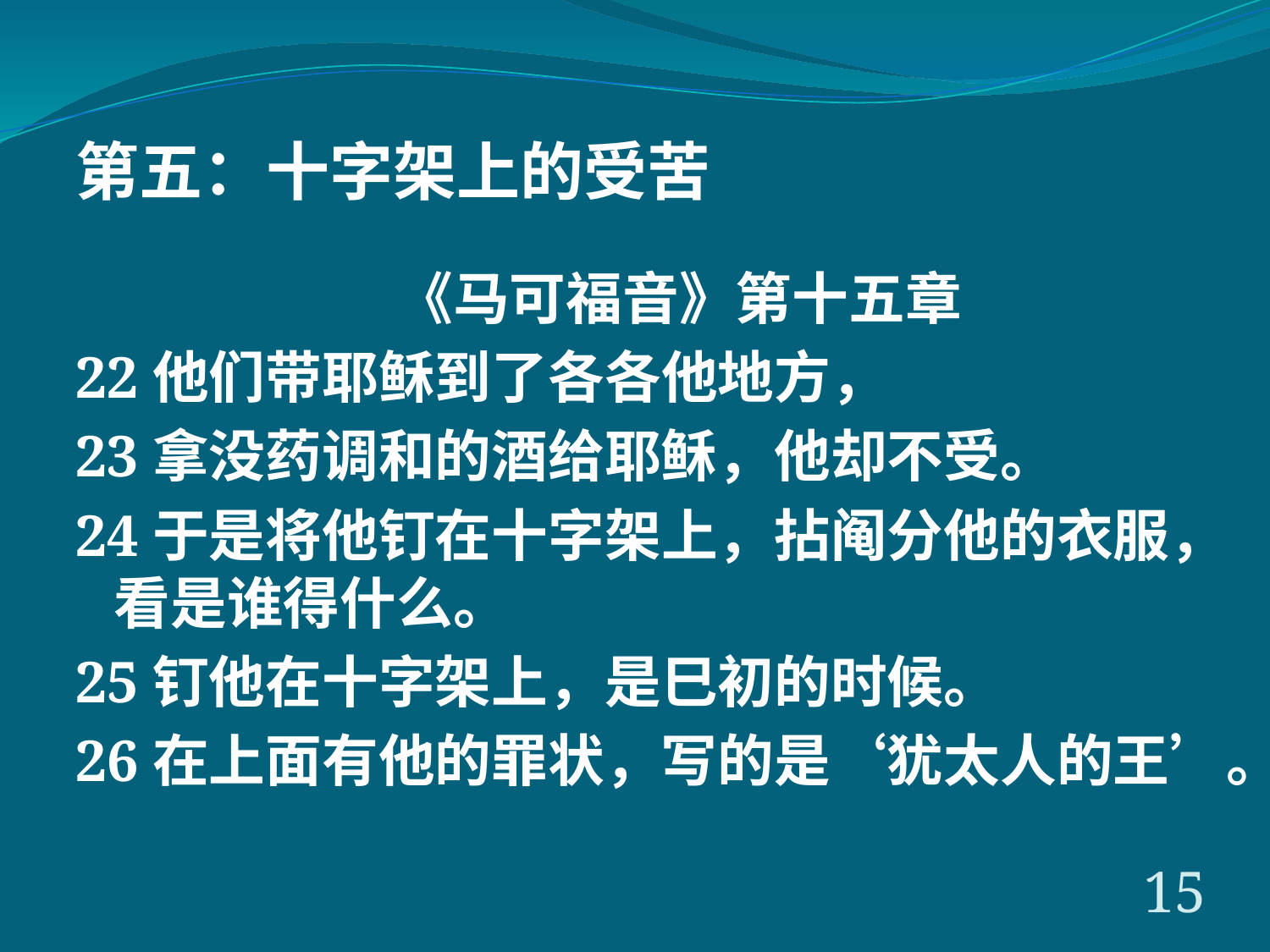

第五：十字架上的受苦

	《马可福音》第十五章
22他们带耶稣到了各各他地方，
23拿没药调和的酒给耶稣，他却不受。
24于是将他钉在十字架上，拈阄分他的衣服，看是谁得什么。
25钉他在十字架上，是巳初的时候。
26在上面有他的罪状，写的是‘犹太人的王’。

15